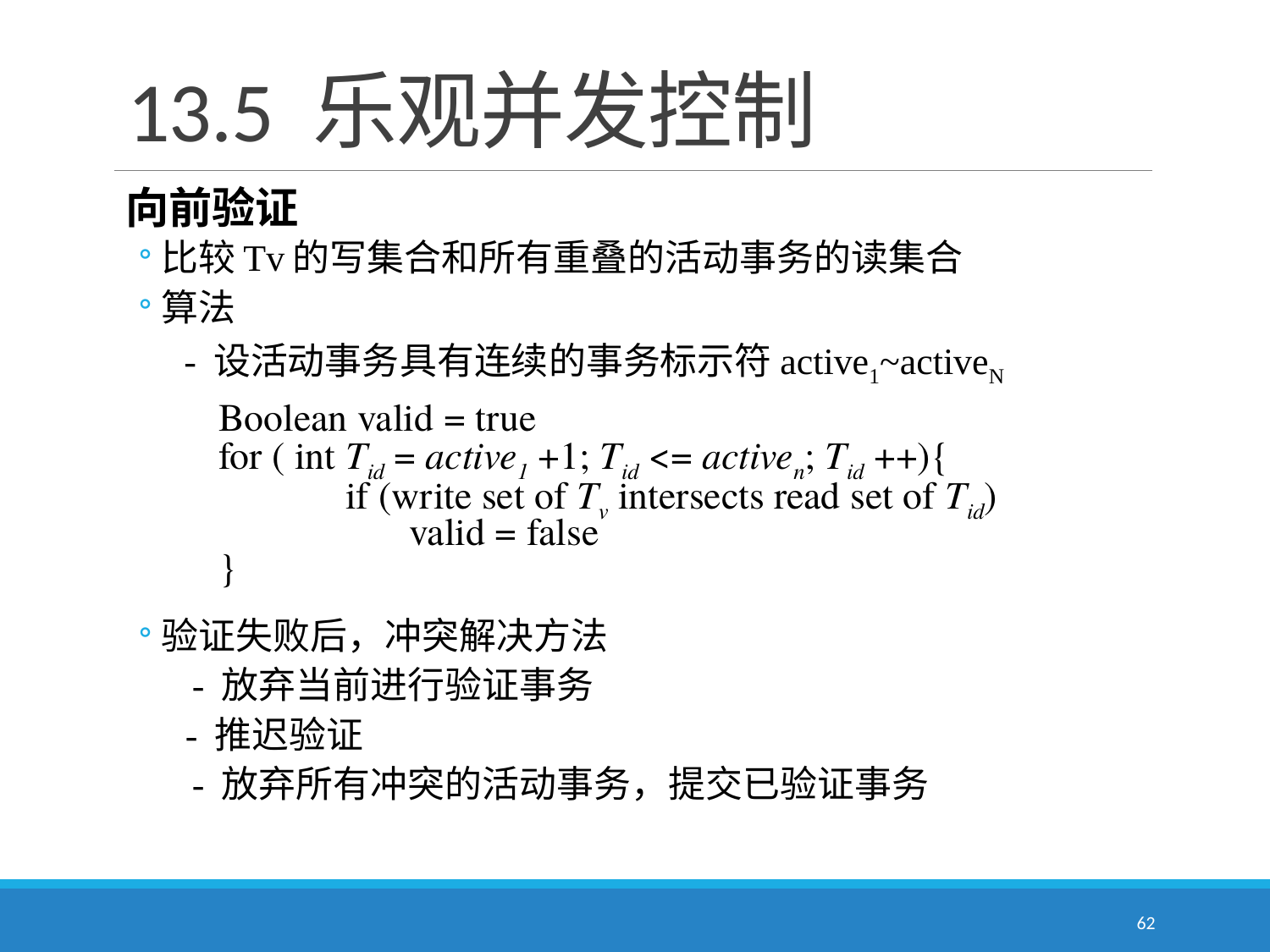

# 13.5 乐观并发控制
向前验证
比较Tv的写集合和所有重叠的活动事务的读集合
算法
　- 设活动事务具有连续的事务标示符active1~activeN

验证失败后，冲突解决方法
　 - 放弃当前进行验证事务
     - 推迟验证
　 - 放弃所有冲突的活动事务，提交已验证事务

Boolean valid = true
for ( int Tid = active1 +1; Tid <= activen; Tid ++){
	if (write set of Tv intersects read set of Tid)
valid = false
}
62